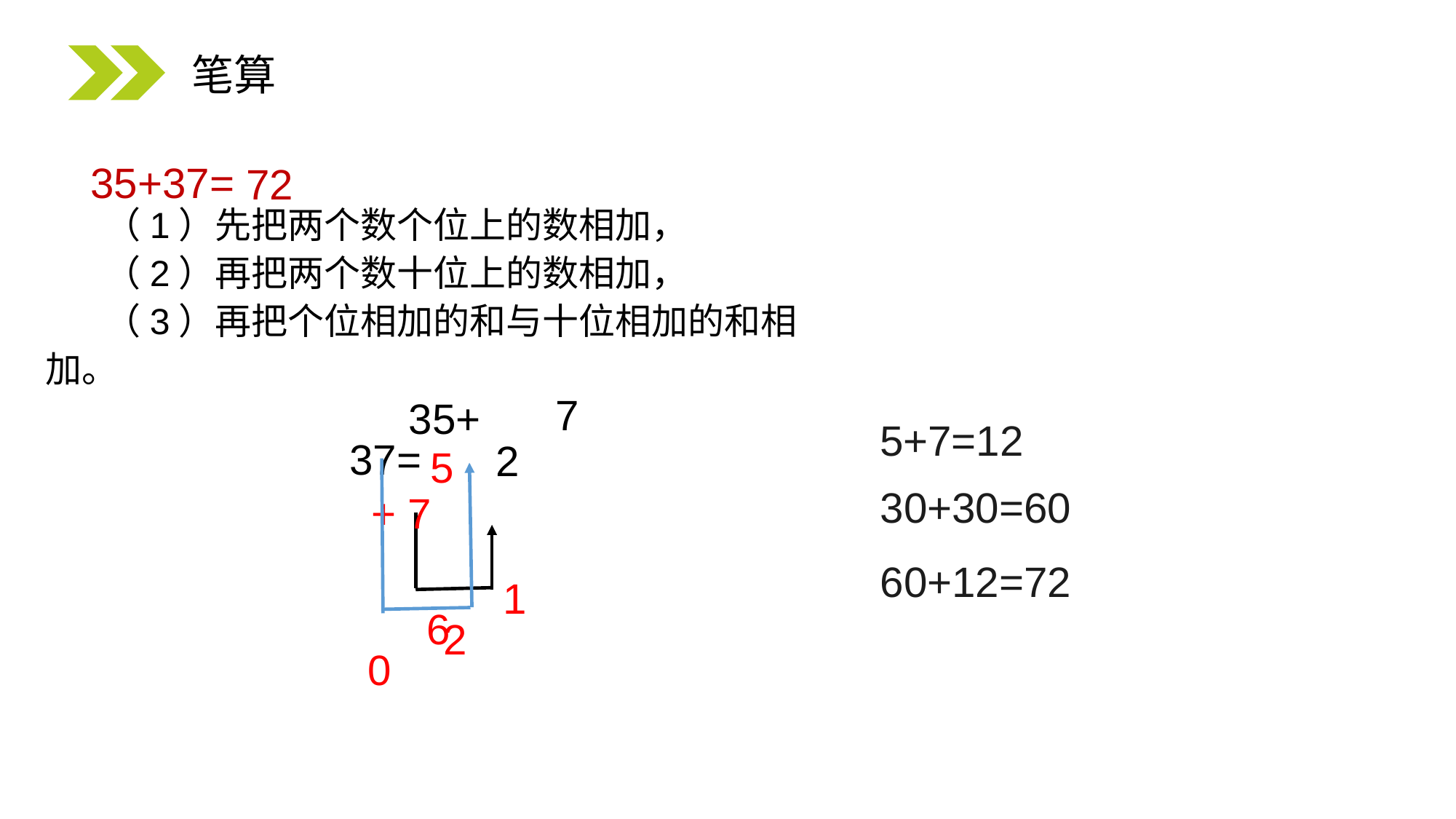

笔算
35+37=
72
（1）先把两个数个位上的数相加，
（2）再把两个数十位上的数相加，
（3）再把个位相加的和与十位相加的和相加。
5+7=12
72
35+37=
60
5 + 7
30+30=60
12
60+12=72